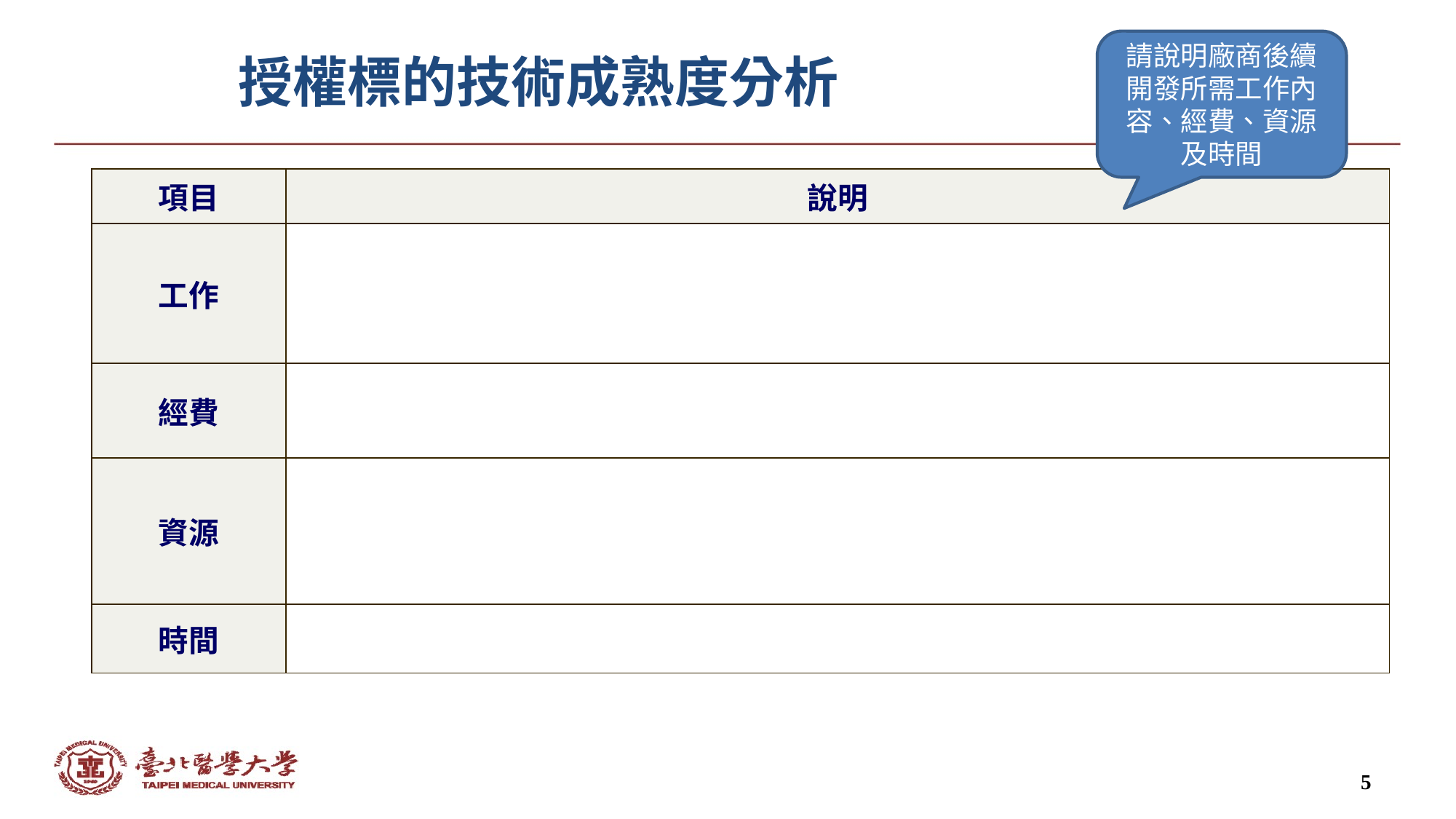

授權標的技術成熟度分析
請說明廠商後續開發所需工作內容、經費、資源及時間
| 項目 | 說明 |
| --- | --- |
| 工作 |  |
| 經費 |  |
| 資源 |  |
| 時間 |  |
5